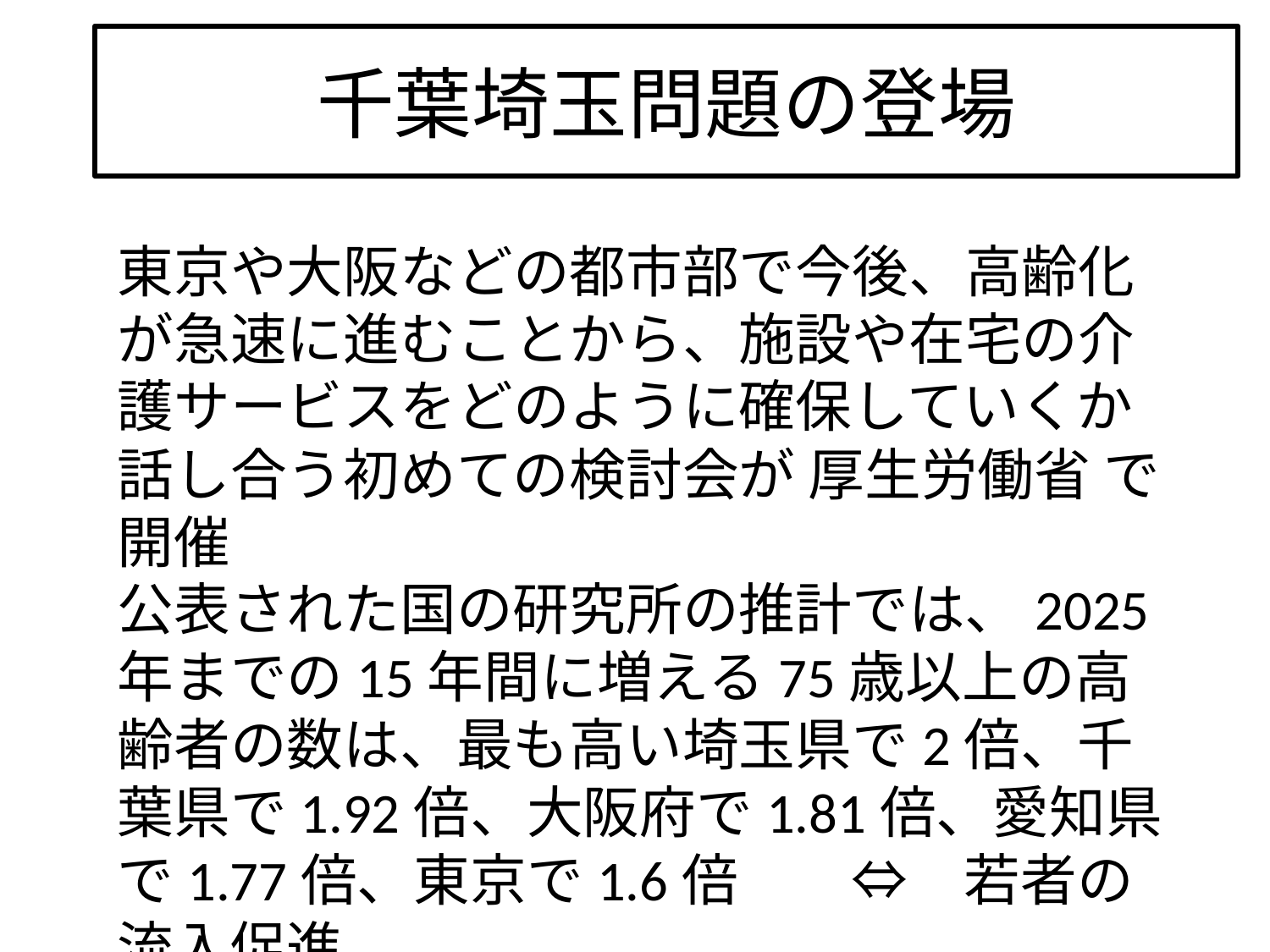

# 千葉埼玉問題の登場
東京や大阪などの都市部で今後、高齢化が急速に進むことから、施設や在宅の介護サービスをどのように確保していくか話し合う初めての検討会が 厚生労働省 で開催
公表された国の研究所の推計では、2025年までの15年間に増える75歳以上の高齢者の数は、最も高い埼玉県で2倍、千葉県で1.92倍、大阪府で1.81倍、愛知県で1.77倍、東京で1.6倍　　⇔　若者の流入促進